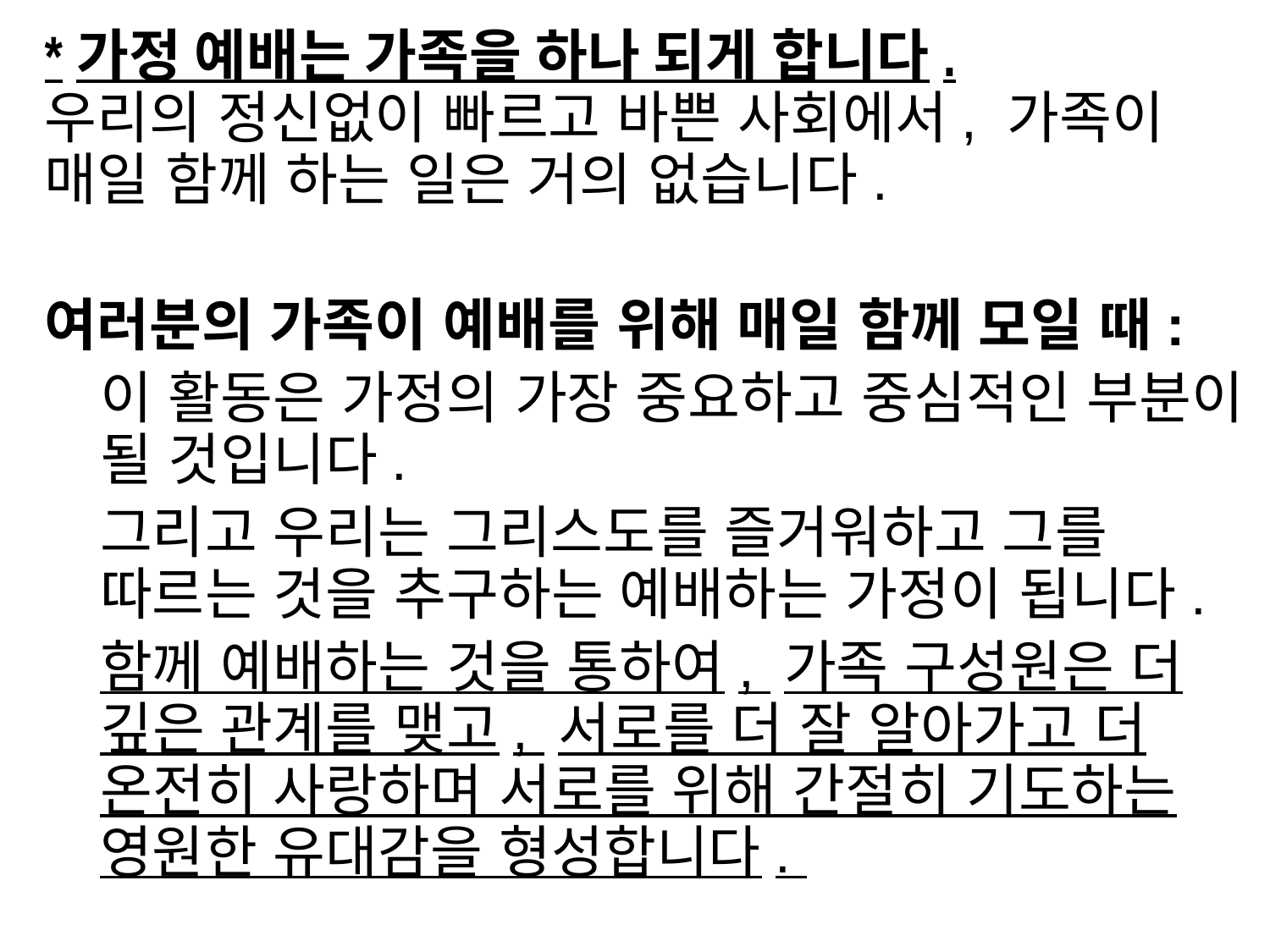

*가정 예배는 가족을 하나 되게 합니다.
우리의 정신없이 빠르고 바쁜 사회에서, 가족이 매일 함께 하는 일은 거의 없습니다.

여러분의 가족이 예배를 위해 매일 함께 모일 때:
이 활동은 가정의 가장 중요하고 중심적인 부분이 될 것입니다.
그리고 우리는 그리스도를 즐거워하고 그를 따르는 것을 추구하는 예배하는 가정이 됩니다.
함께 예배하는 것을 통하여, 가족 구성원은 더 깊은 관계를 맺고, 서로를 더 잘 알아가고 더 온전히 사랑하며 서로를 위해 간절히 기도하는 영원한 유대감을 형성합니다.